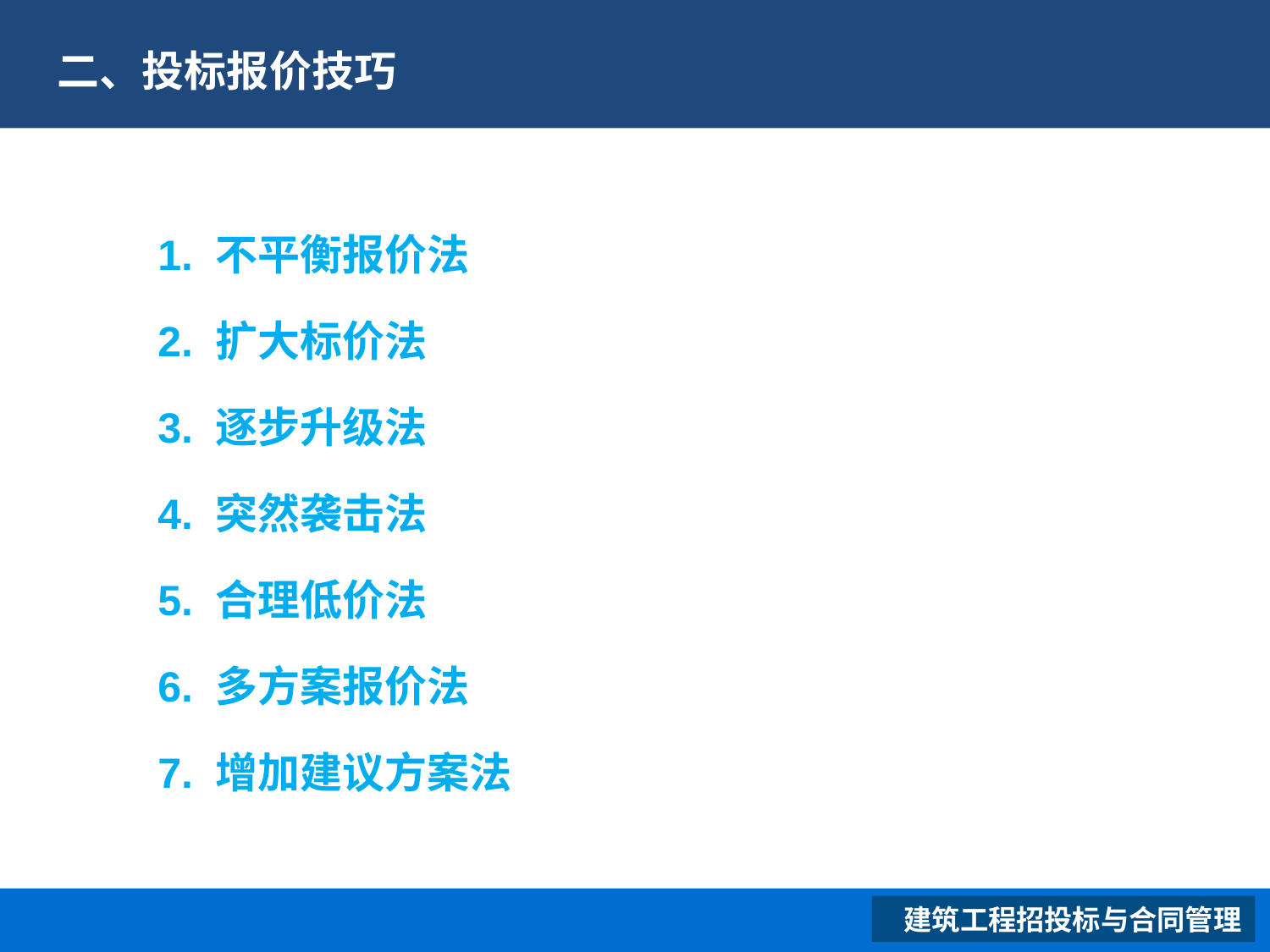

# 二、投标报价技巧
1. 不平衡报价法
2. 扩大标价法
3. 逐步升级法
4. 突然袭击法
5. 合理低价法
6. 多方案报价法
7. 增加建议方案法

  建筑工程招投标与合同管理
XXXXXXXXXXXXXXXXXX